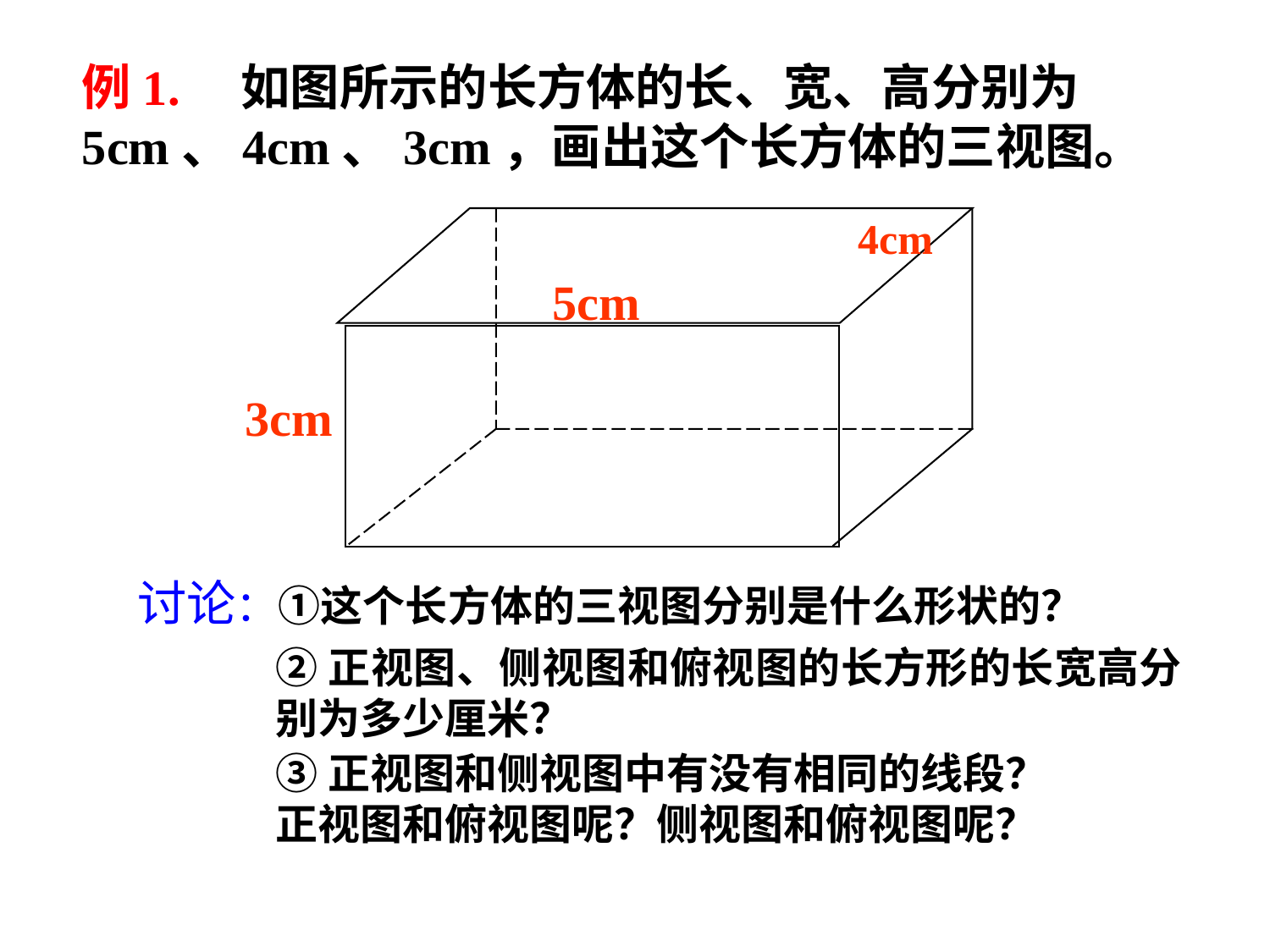

例1.    如图所示的长方体的长、宽、高分别为5cm、4cm、3cm，画出这个长方体的三视图。
4cm

5cm
3cm
讨论：①这个长方体的三视图分别是什么形状的？
②正视图、侧视图和俯视图的长方形的长宽高分别为多少厘米？

③正视图和侧视图中有没有相同的线段？正视图和俯视图呢？侧视图和俯视图呢？